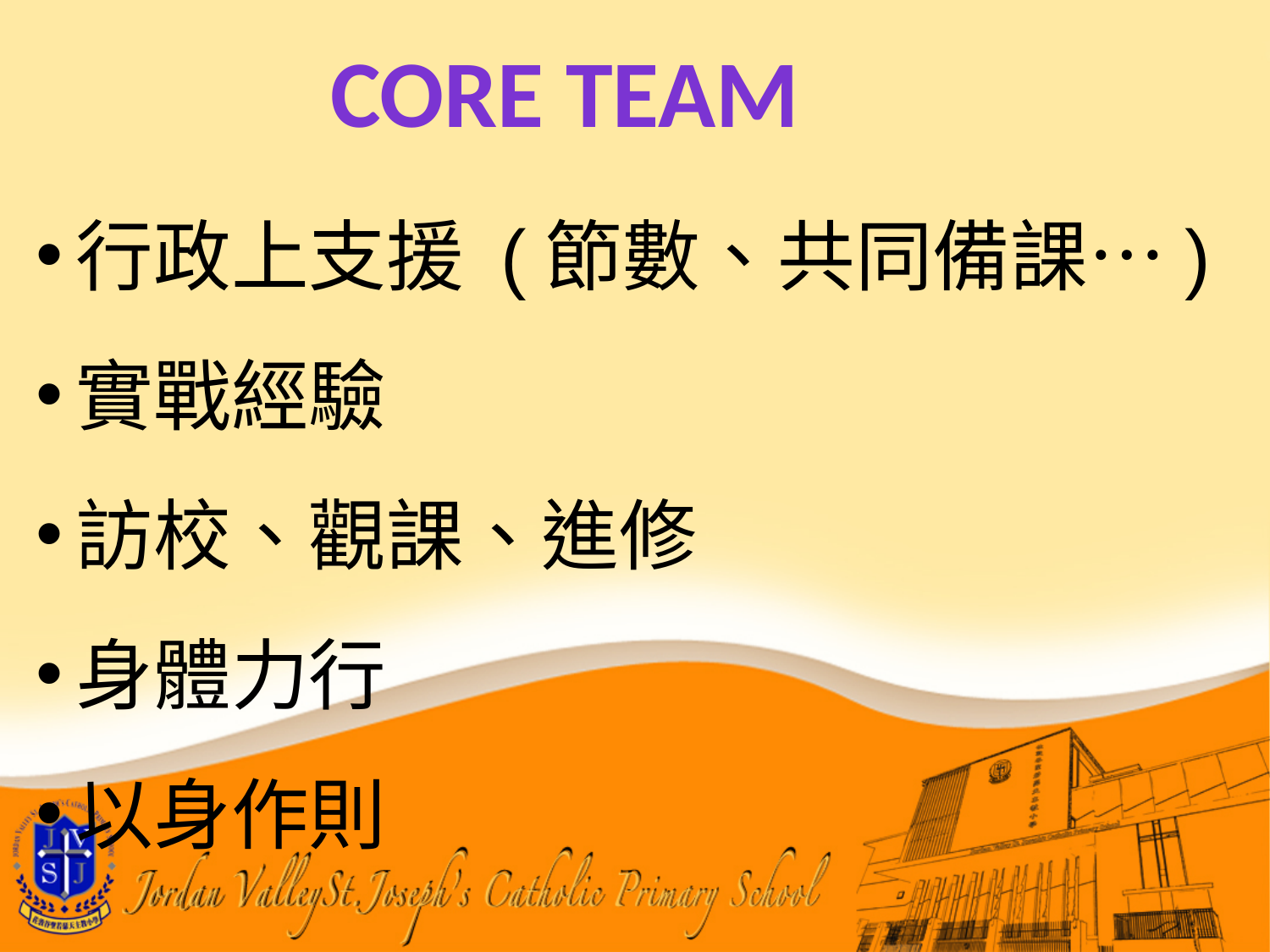

CORE TEAM
行政上支援 (節數、共同備課…)
實戰經驗
訪校、觀課、進修
身體力行
以身作則